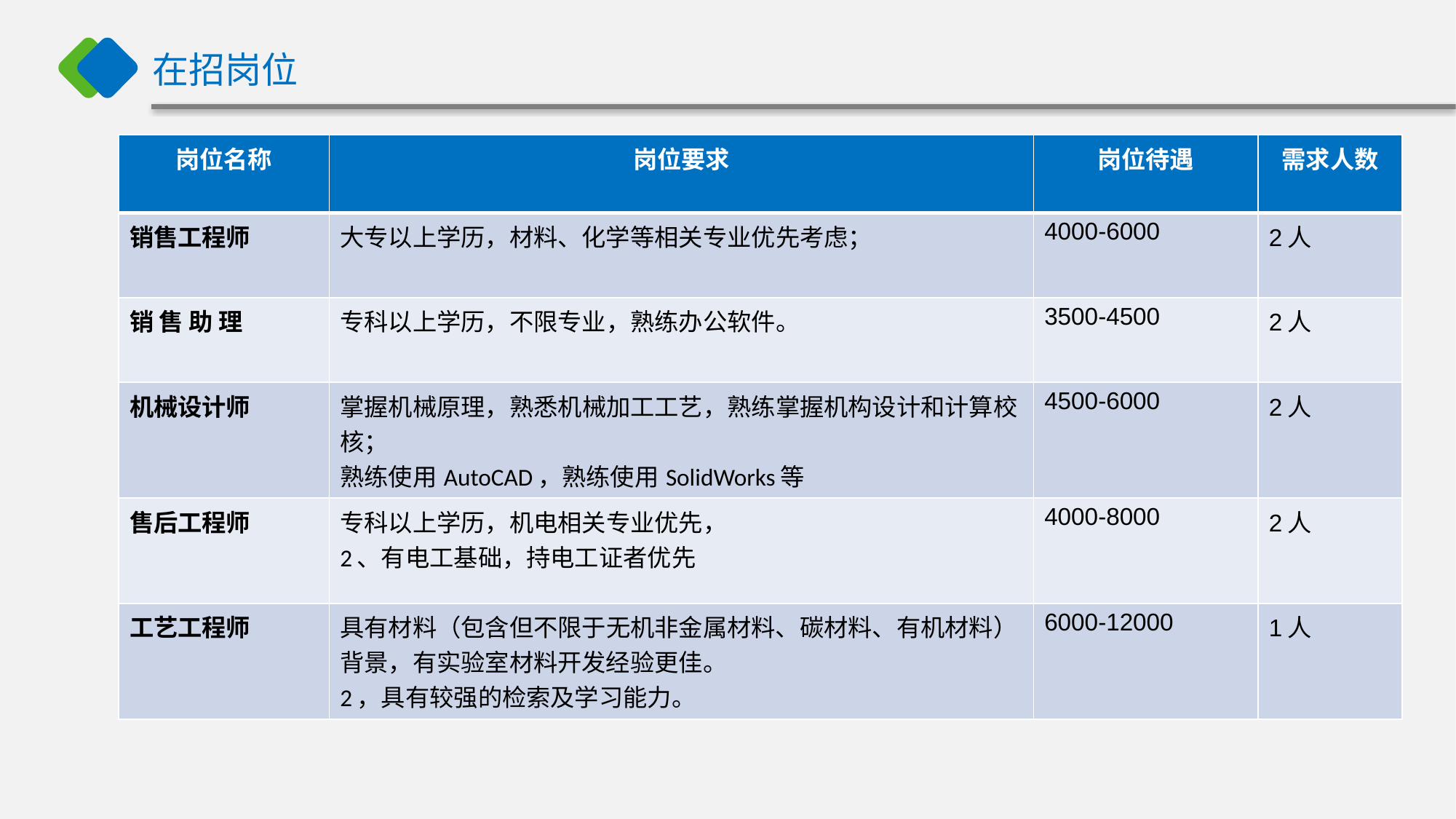

# 在招岗位
| 岗位名称 | 岗位要求 | 岗位待遇 | 需求人数 |
| --- | --- | --- | --- |
| 销售工程师 | 大专以上学历，材料、化学等相关专业优先考虑； | 4000-6000 | 2人 |
| 销 售 助 理 | 专科以上学历，不限专业，熟练办公软件。 | 3500-4500 | 2人 |
| 机械设计师 | 掌握机械原理，熟悉机械加工工艺，熟练掌握机构设计和计算校核； 熟练使用AutoCAD，熟练使用SolidWorks等 | 4500-6000 | 2人 |
| 售后工程师 | 专科以上学历，机电相关专业优先， 2、有电工基础，持电工证者优先 | 4000-8000 | 2人 |
| 工艺工程师 | 具有材料（包含但不限于无机非金属材料、碳材料、有机材料）背景，有实验室材料开发经验更佳。 2，具有较强的检索及学习能力。 | 6000-12000 | 1人 |